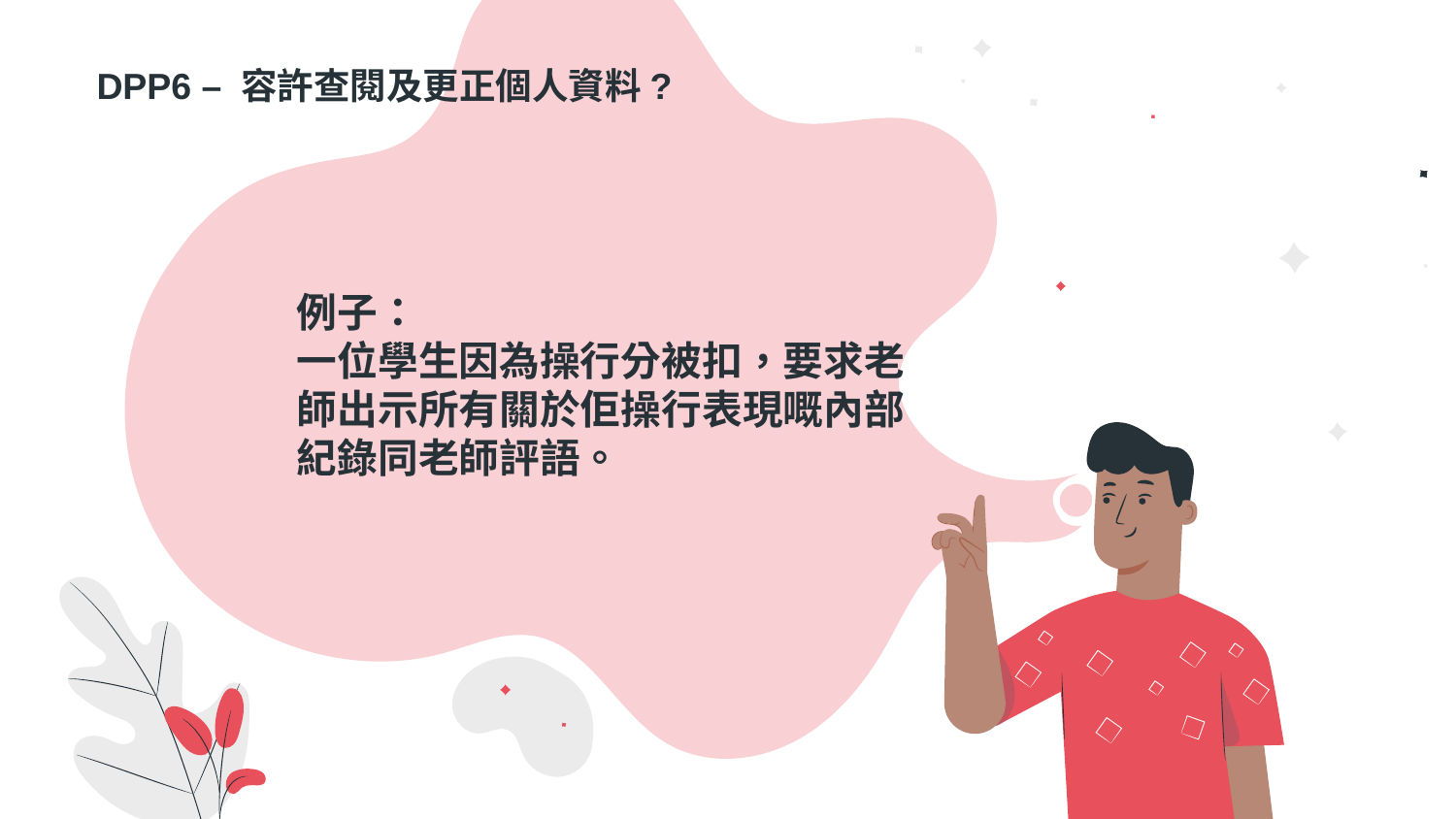

# DPP6 – 容許查閱及更正個人資料?
例子：
一位學生因為操行分被扣，要求老師出示所有關於佢操行表現嘅內部紀錄同老師評語。